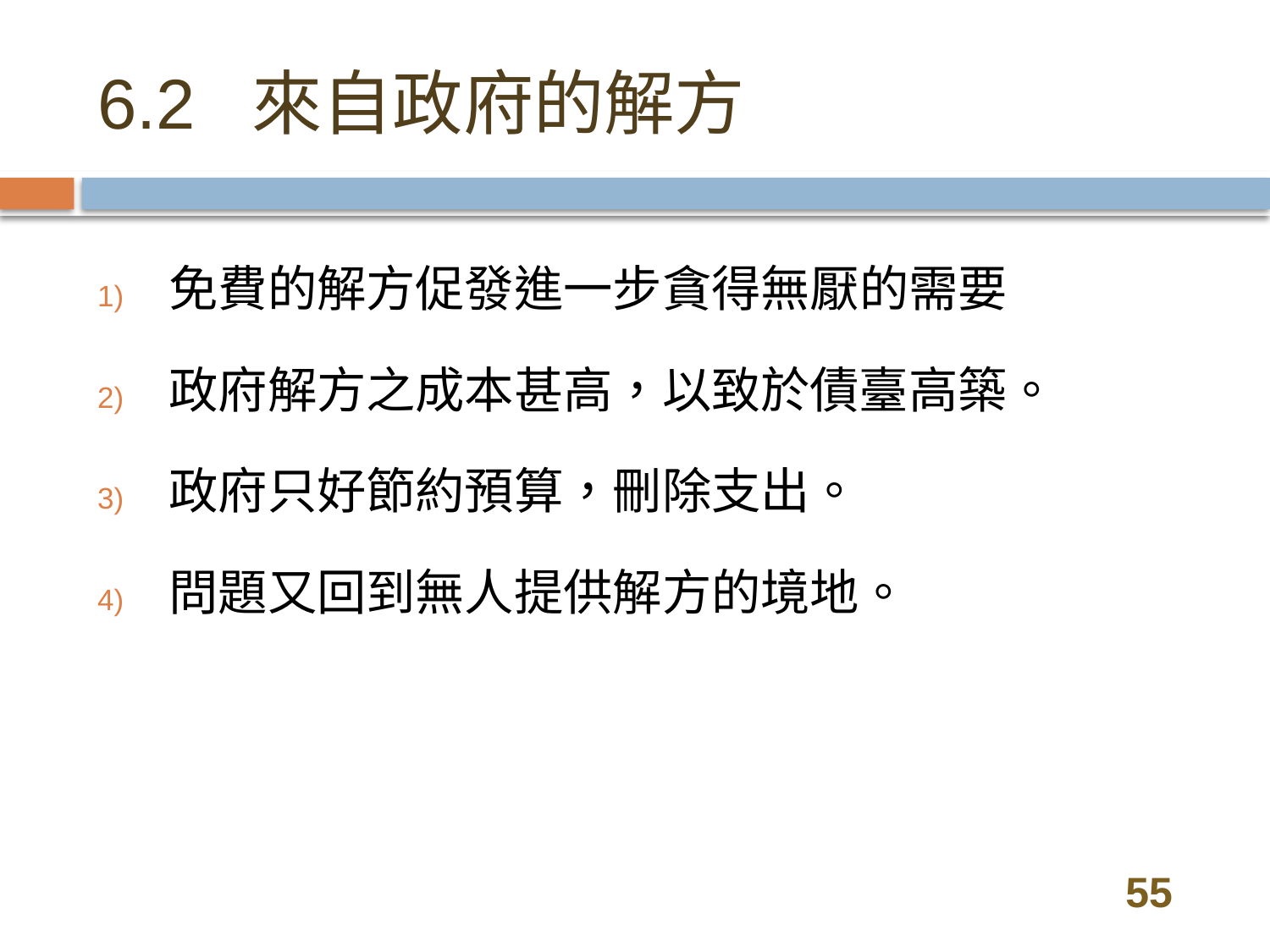

# 6.2  來自政府的解方
免費的解方促發進一步貪得無厭的需要
政府解方之成本甚高，以致於債臺高築。
政府只好節約預算，刪除支出。
問題又回到無人提供解方的境地。
55